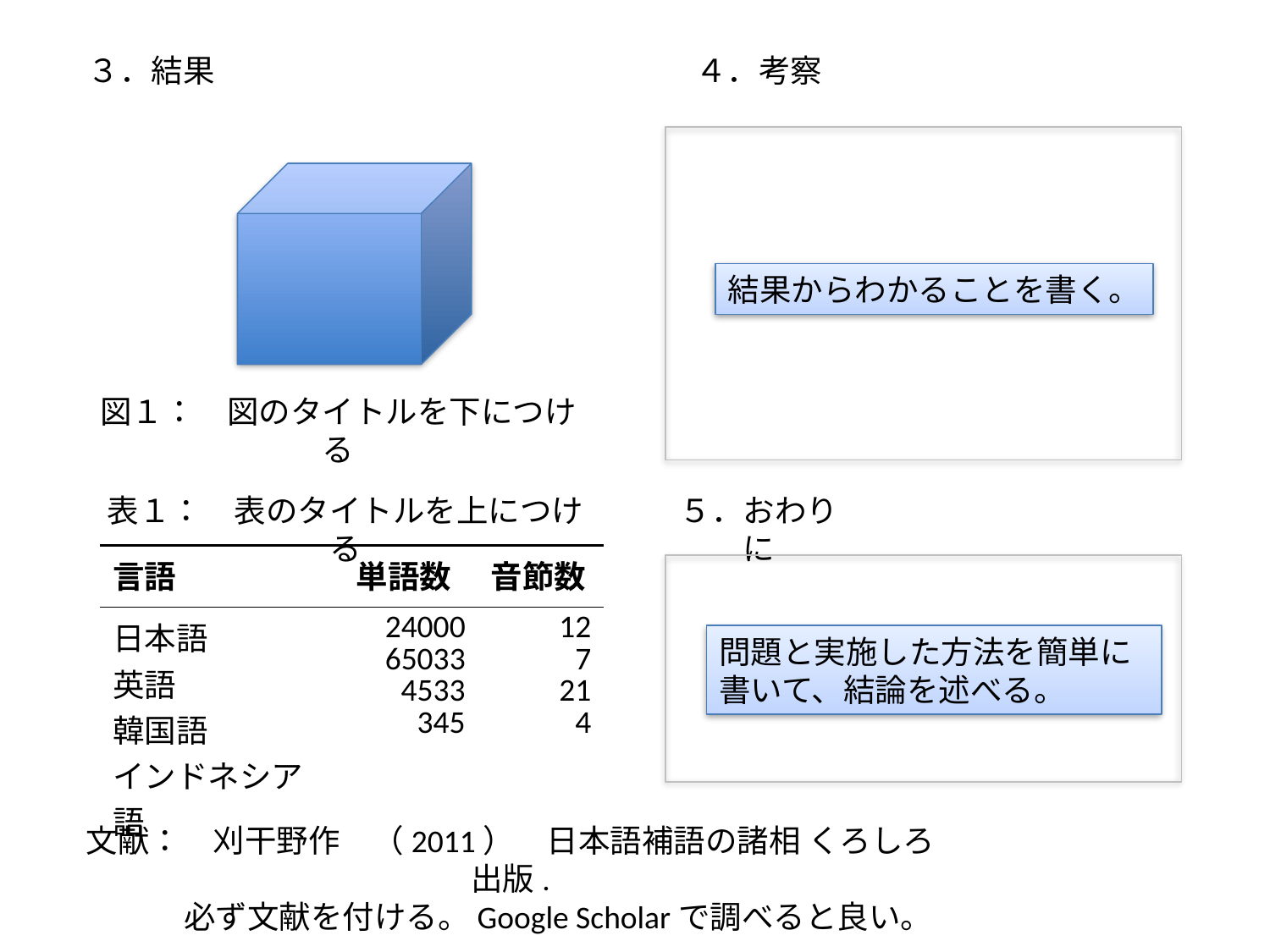

３．結果
４．考察

結果からわかることを書く。
図１：　図のタイトルを下につける
表１：　表のタイトルを上につける
５．おわりに
| 言語 | 単語数 | 音節数 |
| --- | --- | --- |
| 日本語 英語 韓国語 インドネシア語 | 24000 65033 4533 345 | 12 7 21 4 |

問題と実施した方法を簡単に書いて、結論を述べる。
文献：　刈干野作　（2011）　日本語補語の諸相 くろしろ出版.
　　　必ず文献を付ける。Google Scholarで調べると良い。